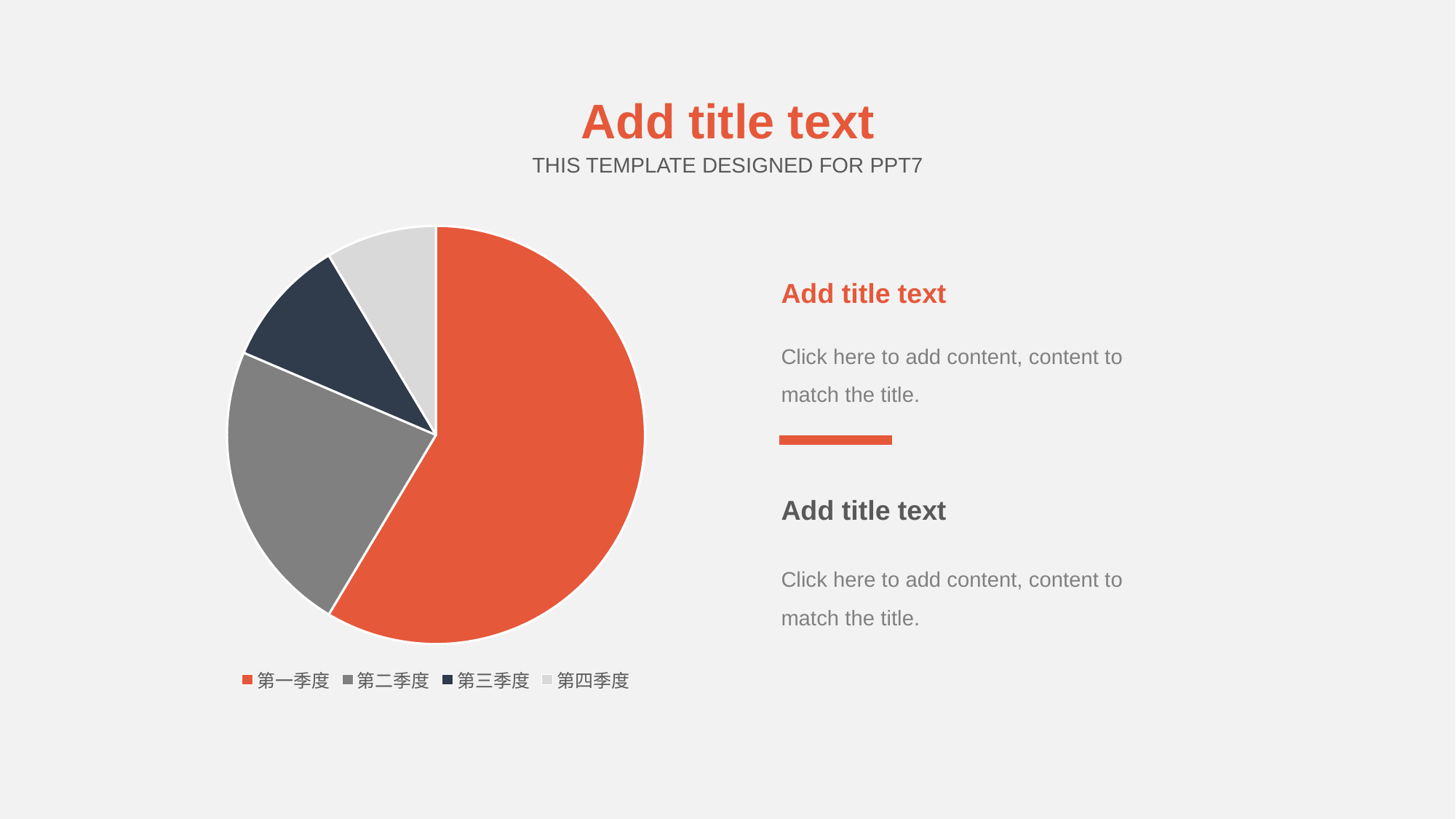

Add title text
THIS TEMPLATE DESIGNED FOR PPT7

### Chart

| Category | 销售额 |
|---|---|
| 第一季度 | 8.2 |
| 第二季度 | 3.2 |
| 第三季度 | 1.4 |
| 第四季度 | 1.2 |
Add title text
Click here to add content, content to match the title.
Add title text
Click here to add content, content to match the title.